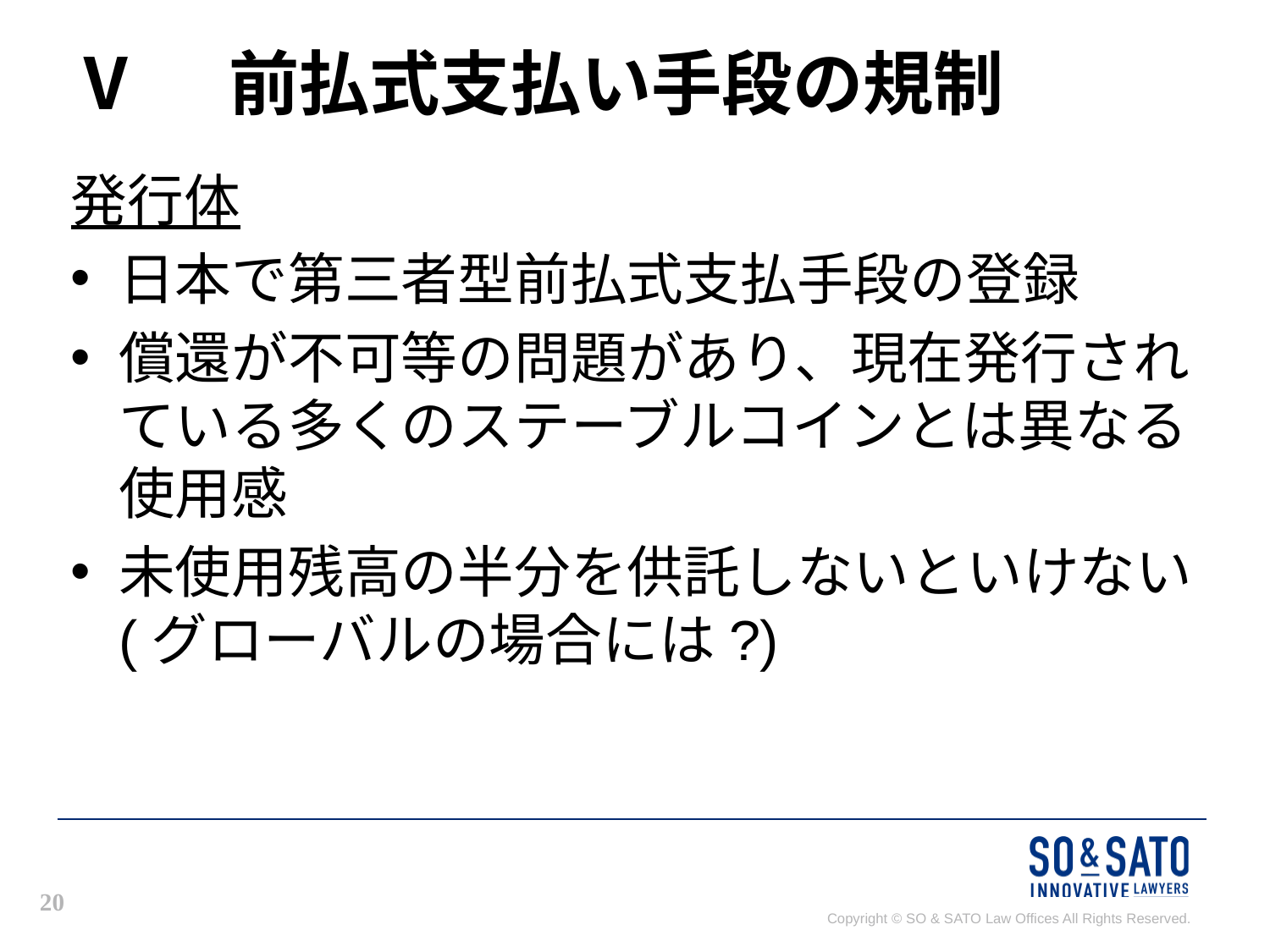

# Ⅴ　前払式支払い手段の規制
発行体
日本で第三者型前払式支払手段の登録
償還が不可等の問題があり、現在発行されている多くのステーブルコインとは異なる使用感
未使用残高の半分を供託しないといけない(グローバルの場合には?)

20